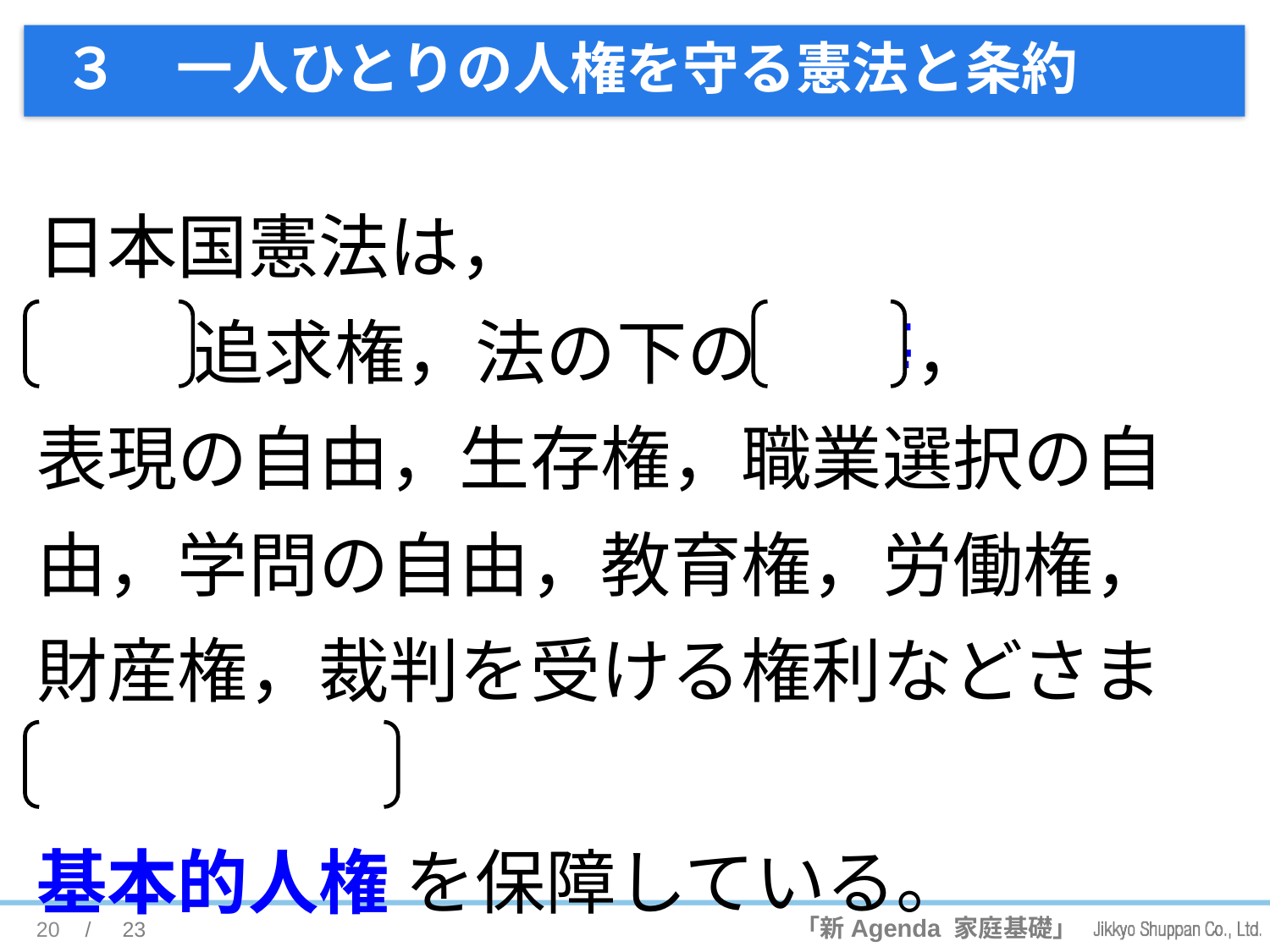

# ３　一人ひとりの人権を守る憲法と条約
日本国憲法は，
幸福 追求権，法の下の 平等，
表現の自由，生存権，職業選択の自由，学問の自由，教育権，労働権，財産権，裁判を受ける権利などさまざまな
基本的人権 を保障している。

20